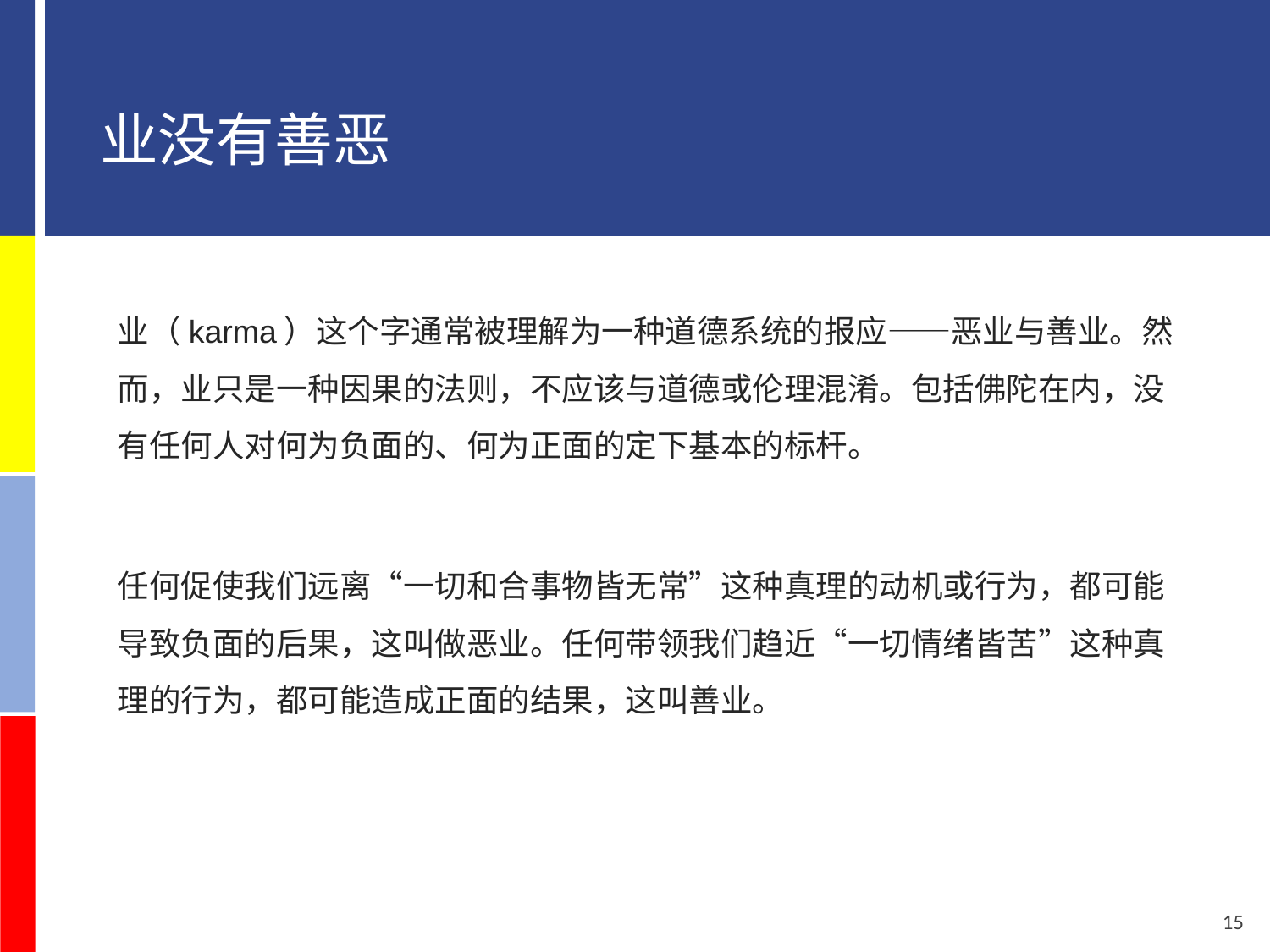

# 业没有善恶
业（karma）这个字通常被理解为一种道德系统的报应——恶业与善业。然而，业只是一种因果的法则，不应该与道德或伦理混淆。包括佛陀在内，没有任何人对何为负面的、何为正面的定下基本的标杆。

任何促使我们远离“一切和合事物皆无常”这种真理的动机或行为，都可能导致负面的后果，这叫做恶业。任何带领我们趋近“一切情绪皆苦”这种真理的行为，都可能造成正面的结果，这叫善业。